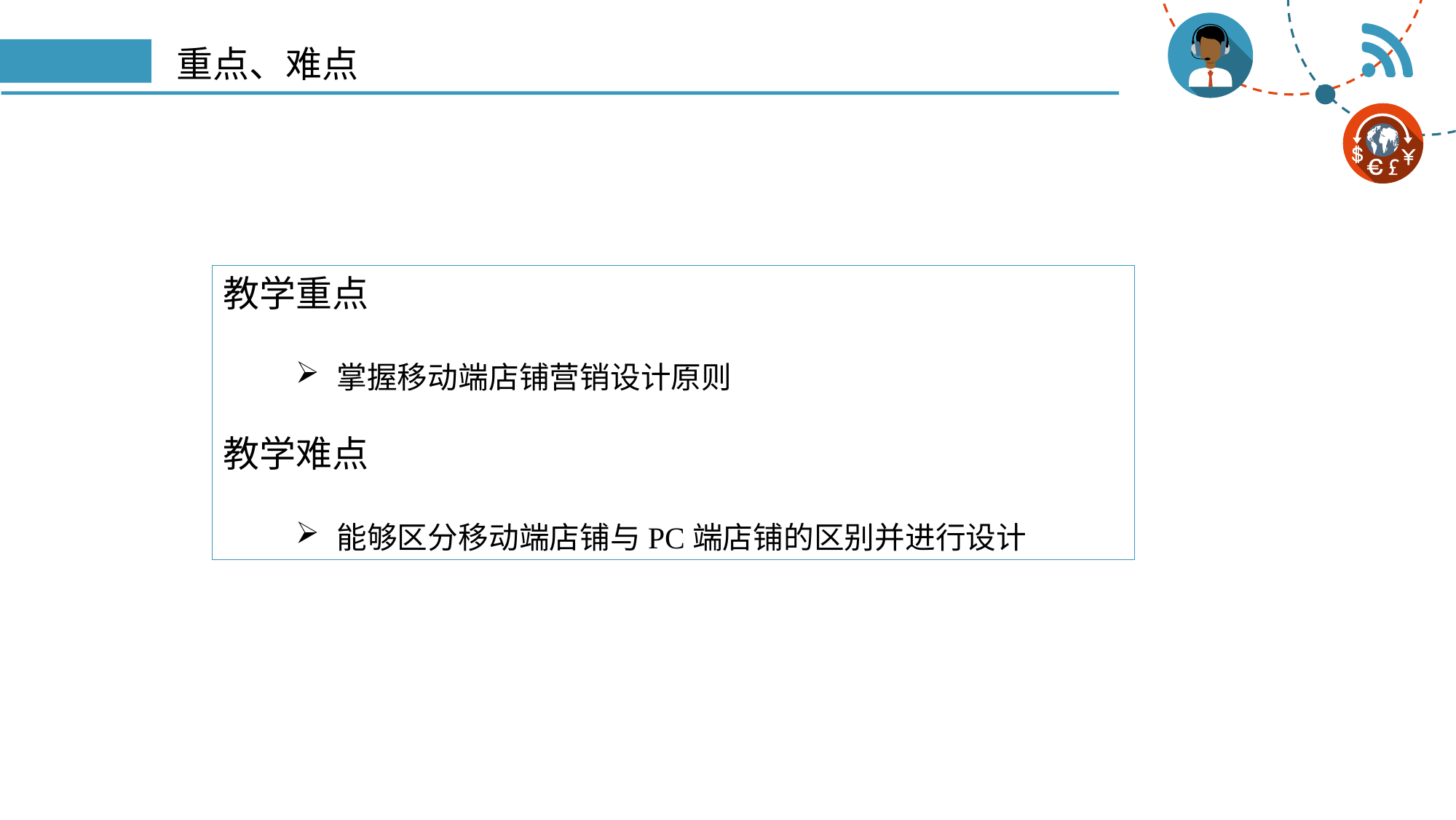

# 重点、难点
教学重点

掌握移动端店铺营销设计原则

教学难点

能够区分移动端店铺与PC端店铺的区别并进行设计